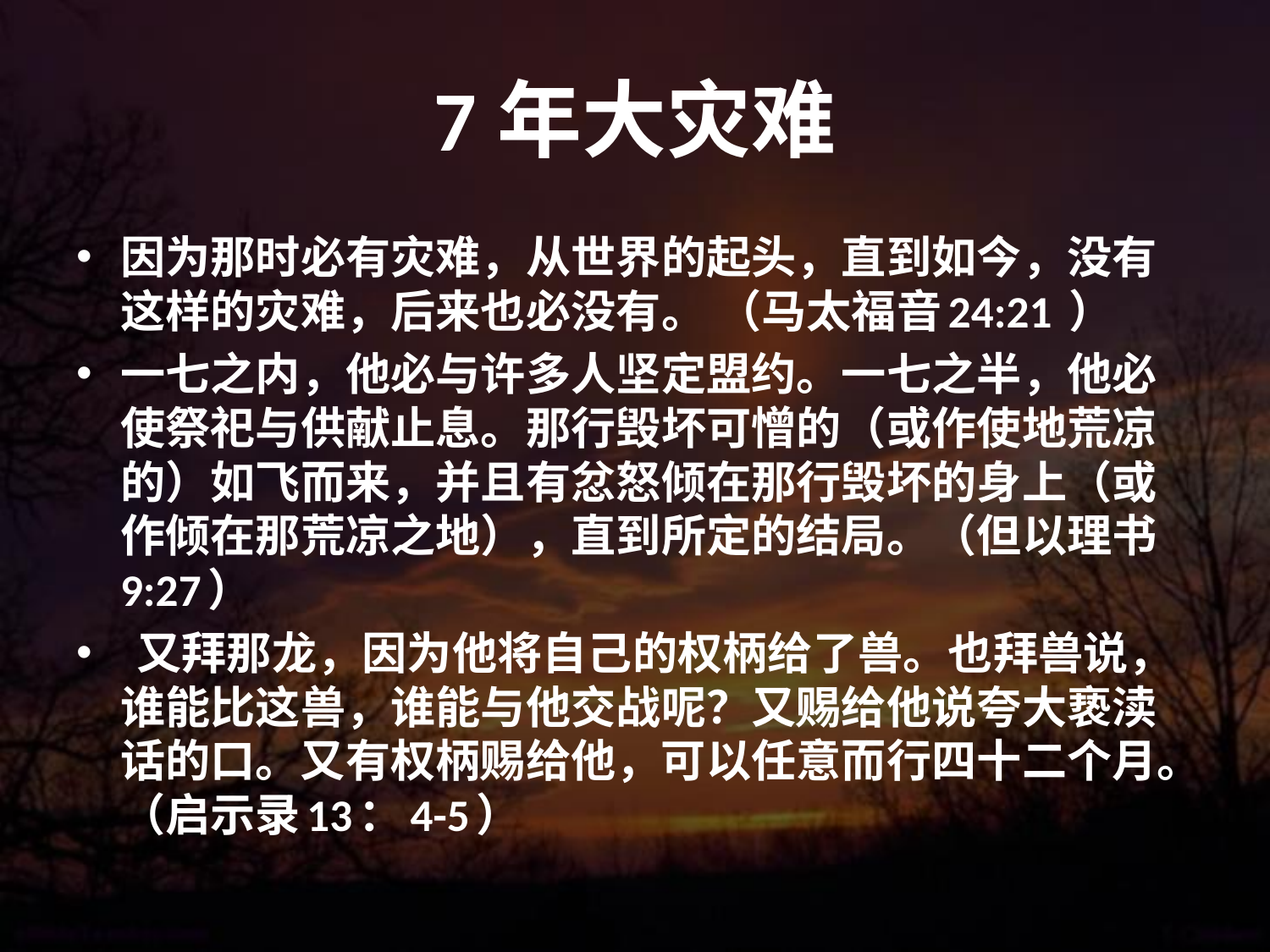

# 7年大灾难
因为那时必有灾难，从世界的起头，直到如今，没有这样的灾难，后来也必没有。 （马太福音24:21 ）
一七之内，他必与许多人坚定盟约。一七之半，他必使祭祀与供献止息。那行毁坏可憎的（或作使地荒凉的）如飞而来，并且有忿怒倾在那行毁坏的身上（或作倾在那荒凉之地），直到所定的结局。（但以理书9:27）
 又拜那龙，因为他将自己的权柄给了兽。也拜兽说，谁能比这兽，谁能与他交战呢？又赐给他说夸大亵渎话的口。又有权柄赐给他，可以任意而行四十二个月。（启示录13：4-5）